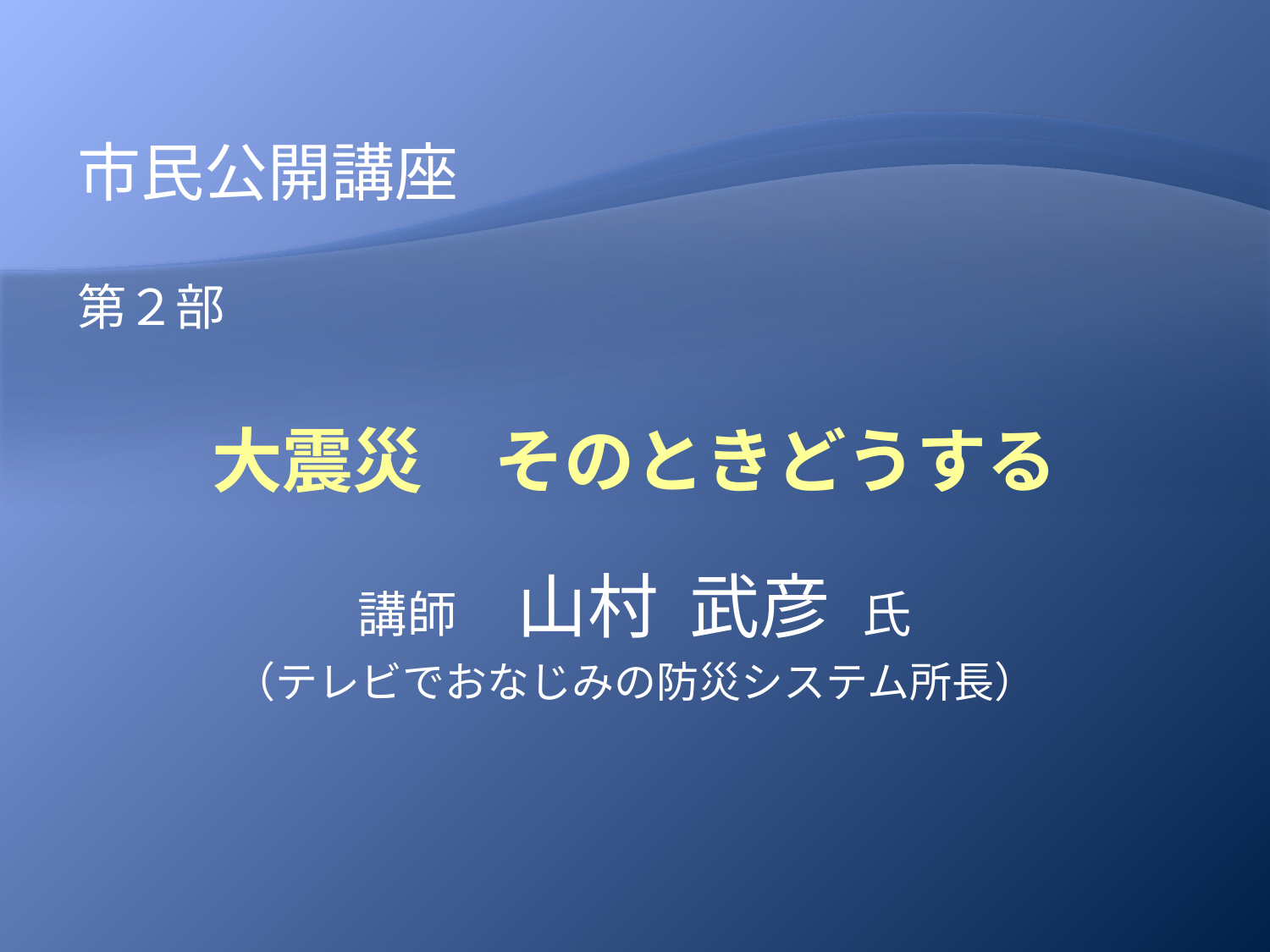

市民公開講座

第２部
# 大震災　そのときどうする
講師　 山村  武彦  氏
（テレビでおなじみの防災システム所長）